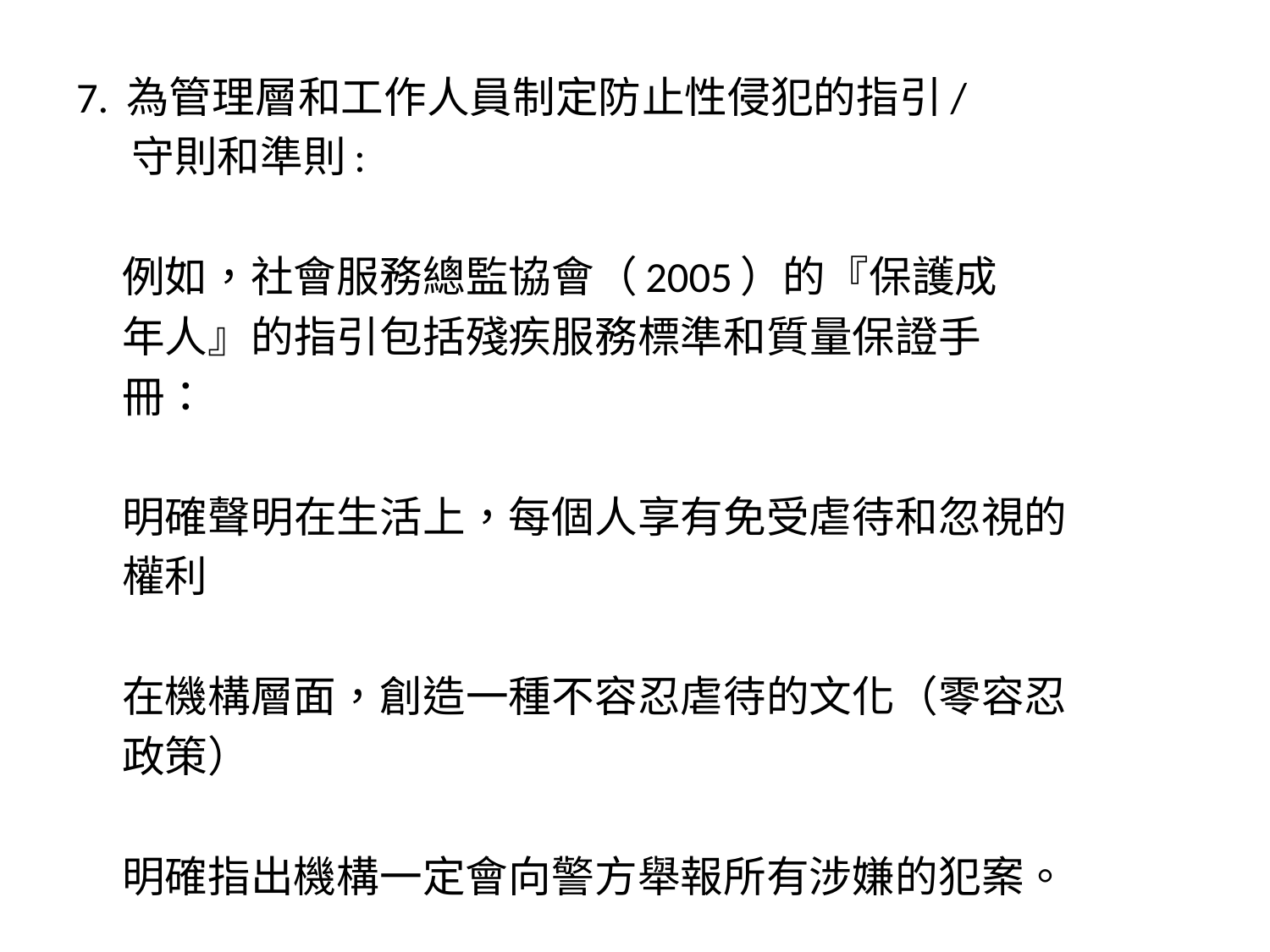

#
7. 為管理層和工作人員制定防止性侵犯的指引/
     守則和準則:

    例如，社會服務總監協會（2005）的『保護成
    年人』的指引包括殘疾服務標準和質量保證手
    冊：

    明確聲明在生活上，每個人享有免受虐待和忽視的
    權利

    在機構層面，創造一種不容忍虐待的文化（零容忍
    政策）

    明確指出機構一定會向警方舉報所有涉嫌的犯案。